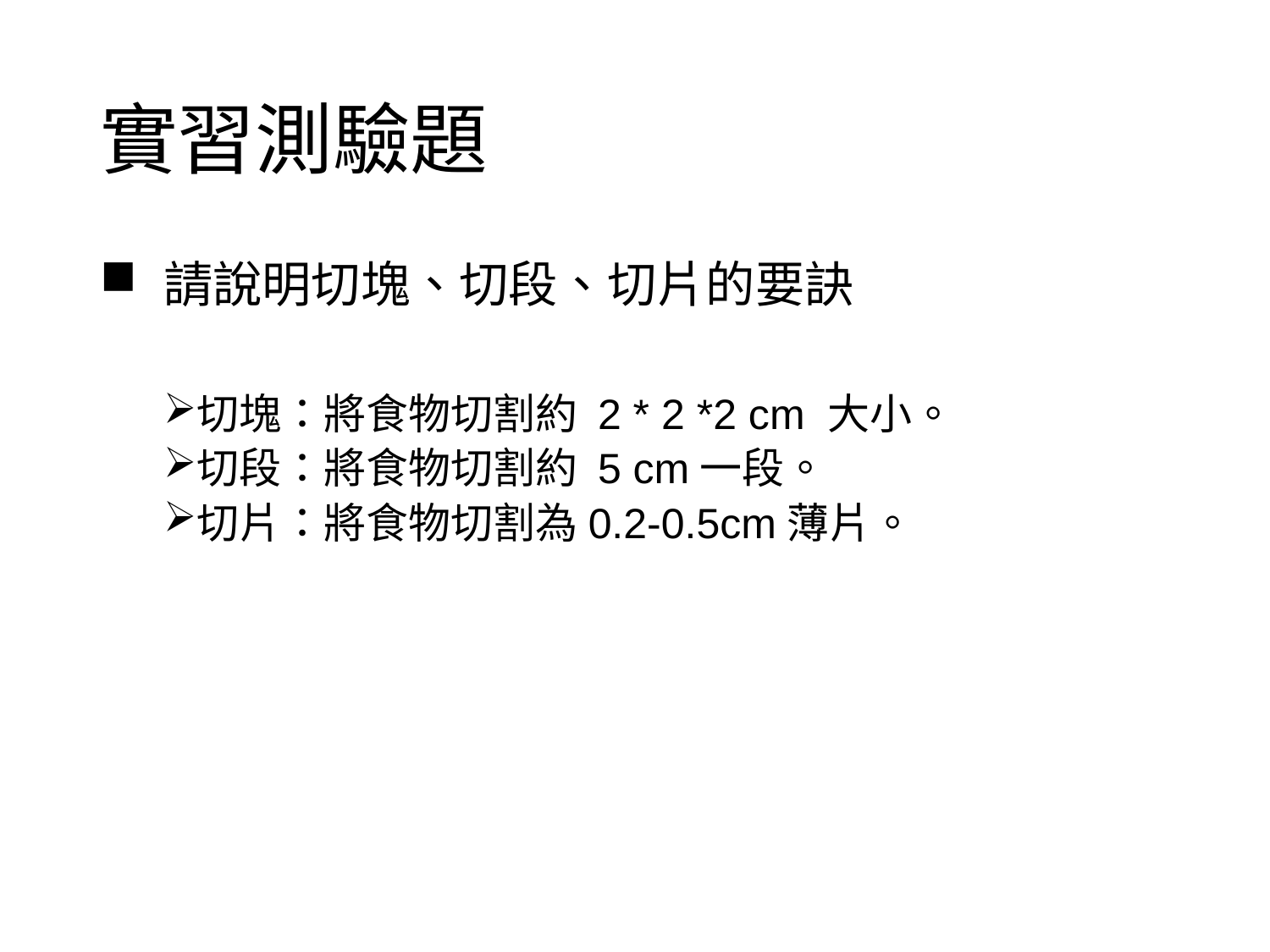

# 實習測驗題
請說明切塊、切段、切片的要訣

切塊：將食物切割約 2 * 2 *2 cm 大小。
切段：將食物切割約 5 cm一段。
切片：將食物切割為0.2-0.5cm薄片。